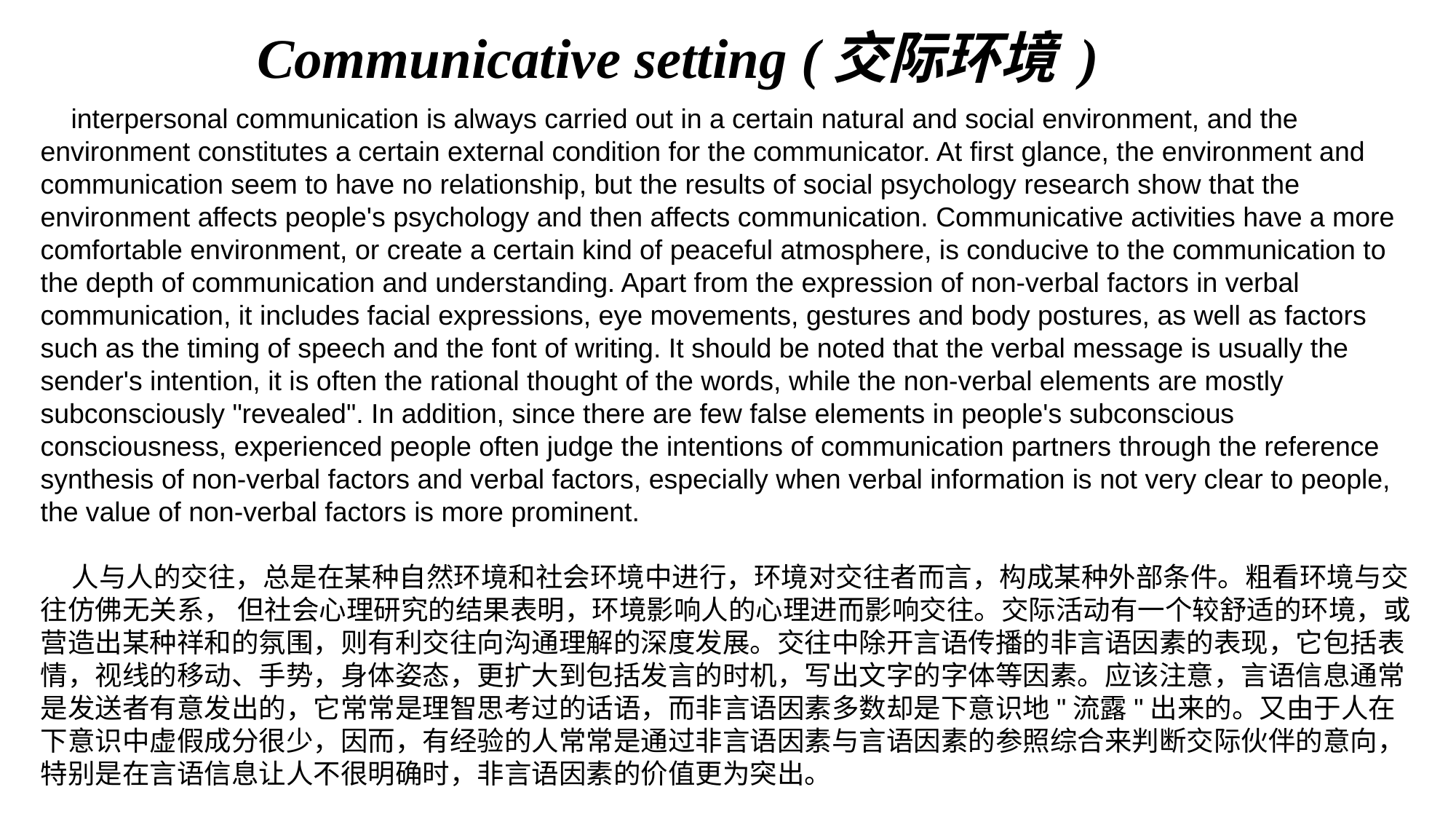

# Сommunicative setting (交际环境 )
    interpersonal communication is always carried out in a certain natural and social environment, and the environment constitutes a certain external condition for the communicator. At first glance, the environment and communication seem to have no relationship, but the results of social psychology research show that the environment affects people's psychology and then affects communication. Communicative activities have a more comfortable environment, or create a certain kind of peaceful atmosphere, is conducive to the communication to the depth of communication and understanding. Apart from the expression of non-verbal factors in verbal communication, it includes facial expressions, eye movements, gestures and body postures, as well as factors such as the timing of speech and the font of writing. It should be noted that the verbal message is usually the sender's intention, it is often the rational thought of the words, while the non-verbal elements are mostly subconsciously "revealed". In addition, since there are few false elements in people's subconscious consciousness, experienced people often judge the intentions of communication partners through the reference synthesis of non-verbal factors and verbal factors, especially when verbal information is not very clear to people, the value of non-verbal factors is more prominent.

    人与人的交往，总是在某种自然环境和社会环境中进行，环境对交往者而言，构成某种外部条件。粗看环境与交往仿佛无关系， 但社会心理研究的结果表明，环境影响人的心理进而影响交往。交际活动有一个较舒适的环境，或营造出某种祥和的氛围，则有利交往向沟通理解的深度发展。交往中除开言语传播的非言语因素的表现，它包括表情，视线的移动、手势，身体姿态，更扩大到包括发言的时机，写出文字的字体等因素。应该注意，言语信息通常是发送者有意发出的，它常常是理智思考过的话语，而非言语因素多数却是下意识地"流露"出来的。又由于人在下意识中虚假成分很少，因而，有经验的人常常是通过非言语因素与言语因素的参照综合来判断交际伙伴的意向，特别是在言语信息让人不很明确时，非言语因素的价值更为突出。